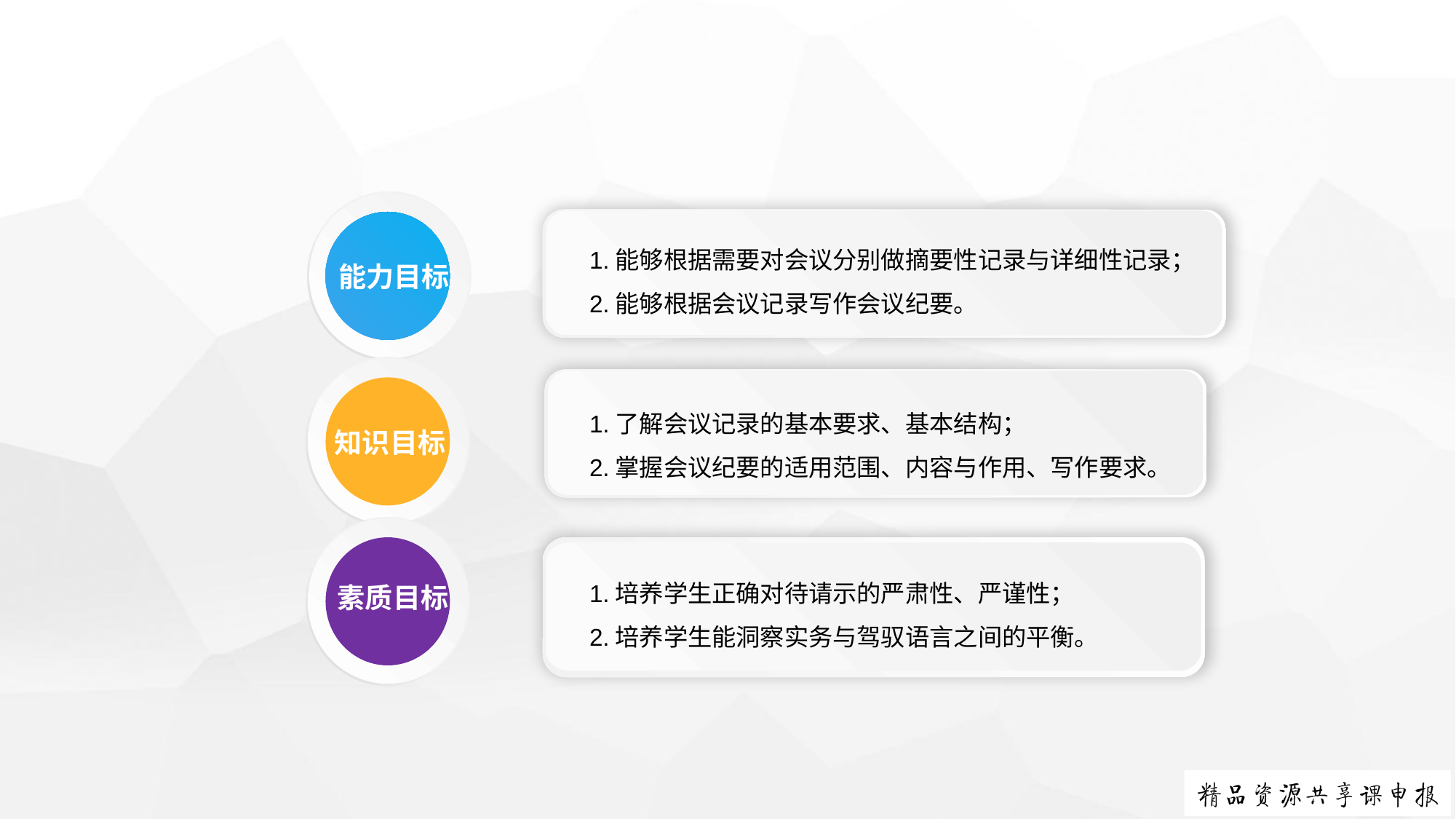

能力目标
1.能够根据需要对会议分别做摘要性记录与详细性记录；
2.能够根据会议记录写作会议纪要。

知识目标
1.了解会议记录的基本要求、基本结构；
2.掌握会议纪要的适用范围、内容与作用、写作要求。

素质目标
1.培养学生正确对待请示的严肃性、严谨性；
2.培养学生能洞察实务与驾驭语言之间的平衡。